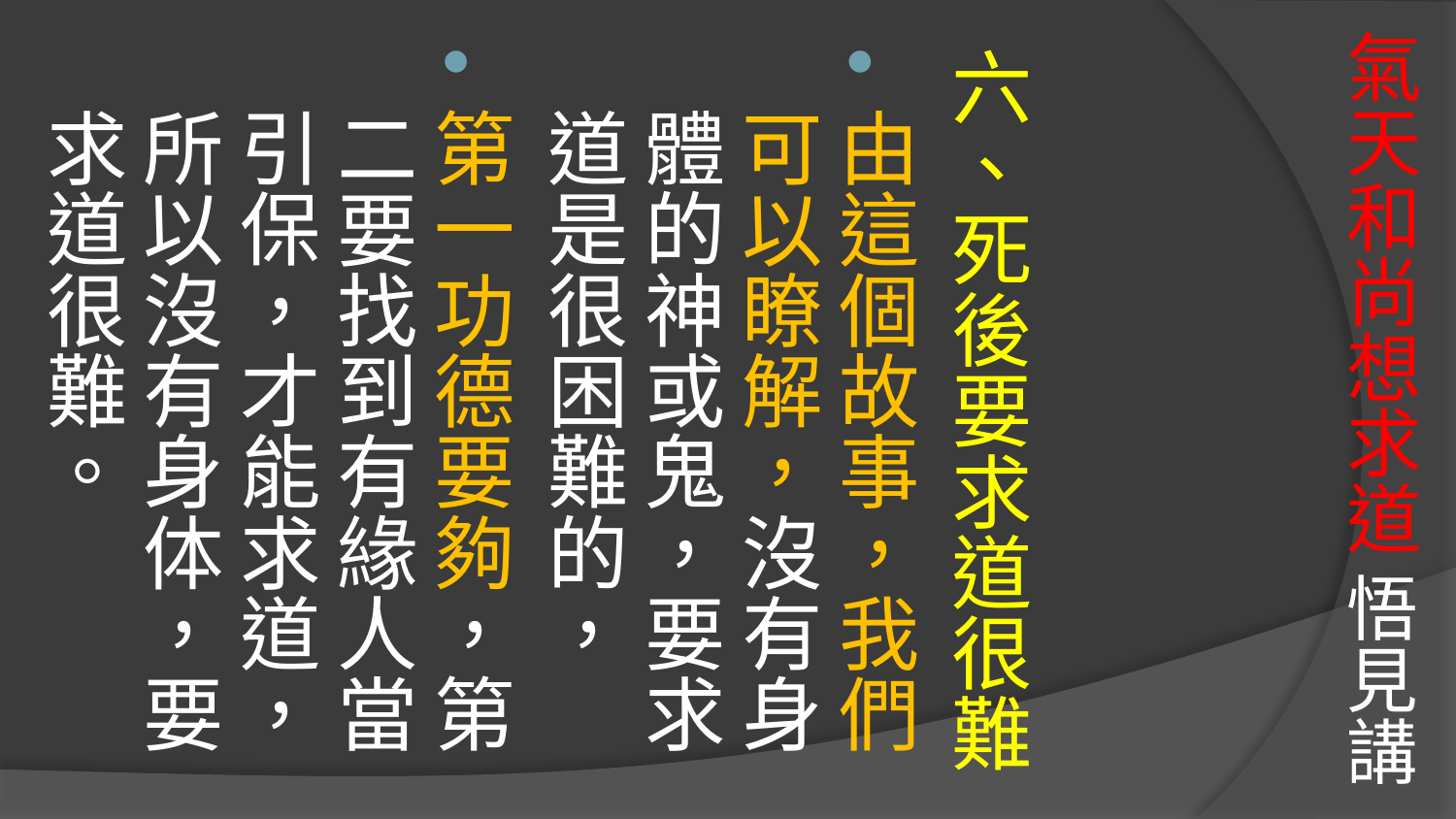

# 氣天和尚想求道 悟見講
六、死後要求道很難
由這個故事，我們可以瞭解，沒有身體的神或鬼，要求道是很困難的，
第一功德要夠，第二要找到有緣人當引保，才能求道，所以沒有身体，要求道很難。